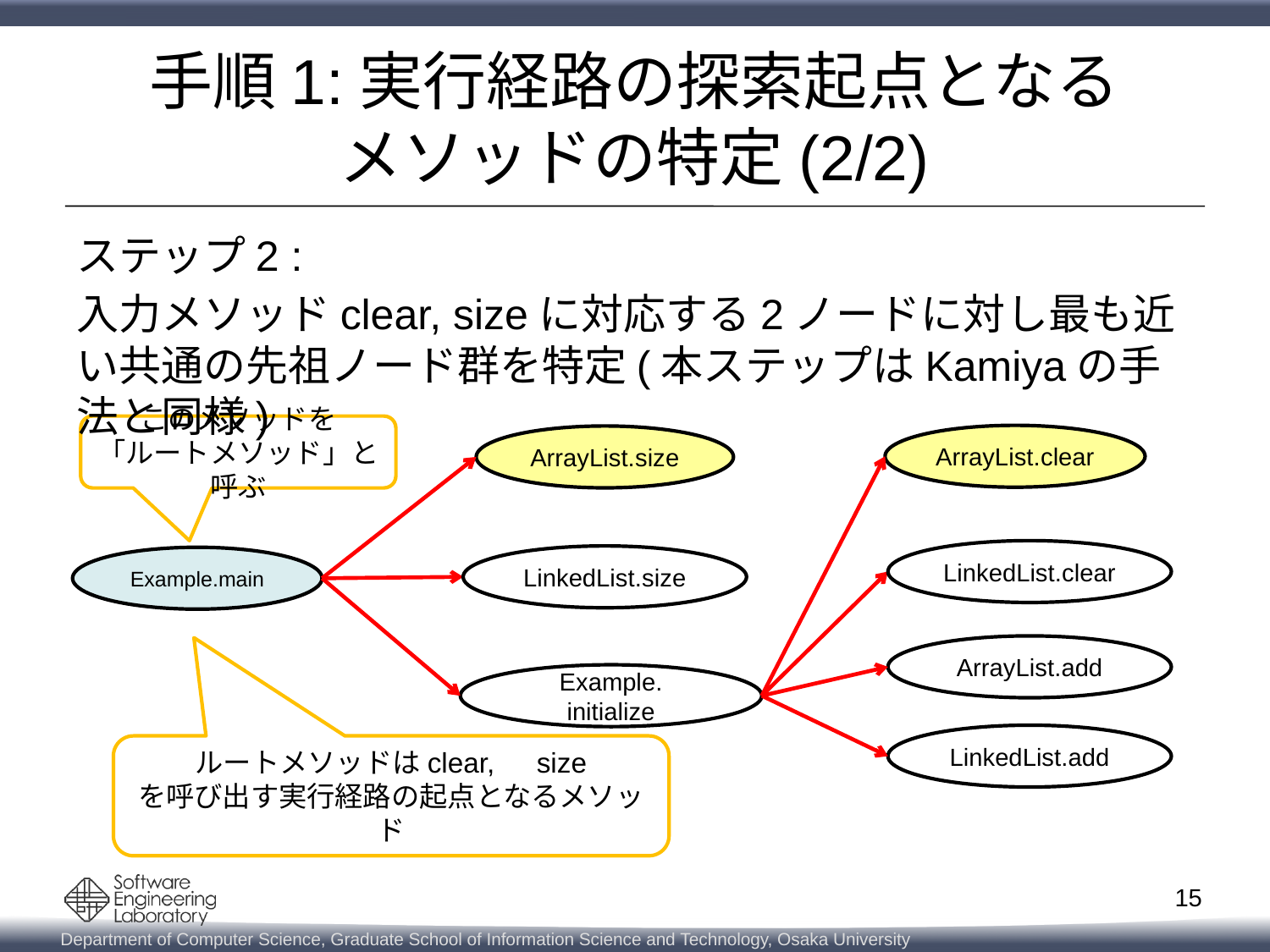

# 手順1:実行経路の探索起点となる メソッドの特定(2/2)
ステップ2 :
入力メソッドclear, sizeに対応する2ノードに対し最も近い共通の先祖ノード群を特定(本ステップはKamiyaの手法と同様)
このメソッドを
「ルートメソッド」と呼ぶ
ArrayList.clear
ArrayList.size
LinkedList.clear
LinkedList.size
Example.main
ArrayList.add
Example.
initialize
LinkedList.add
ルートメソッドはclear,　size
を呼び出す実行経路の起点となるメソッド
15